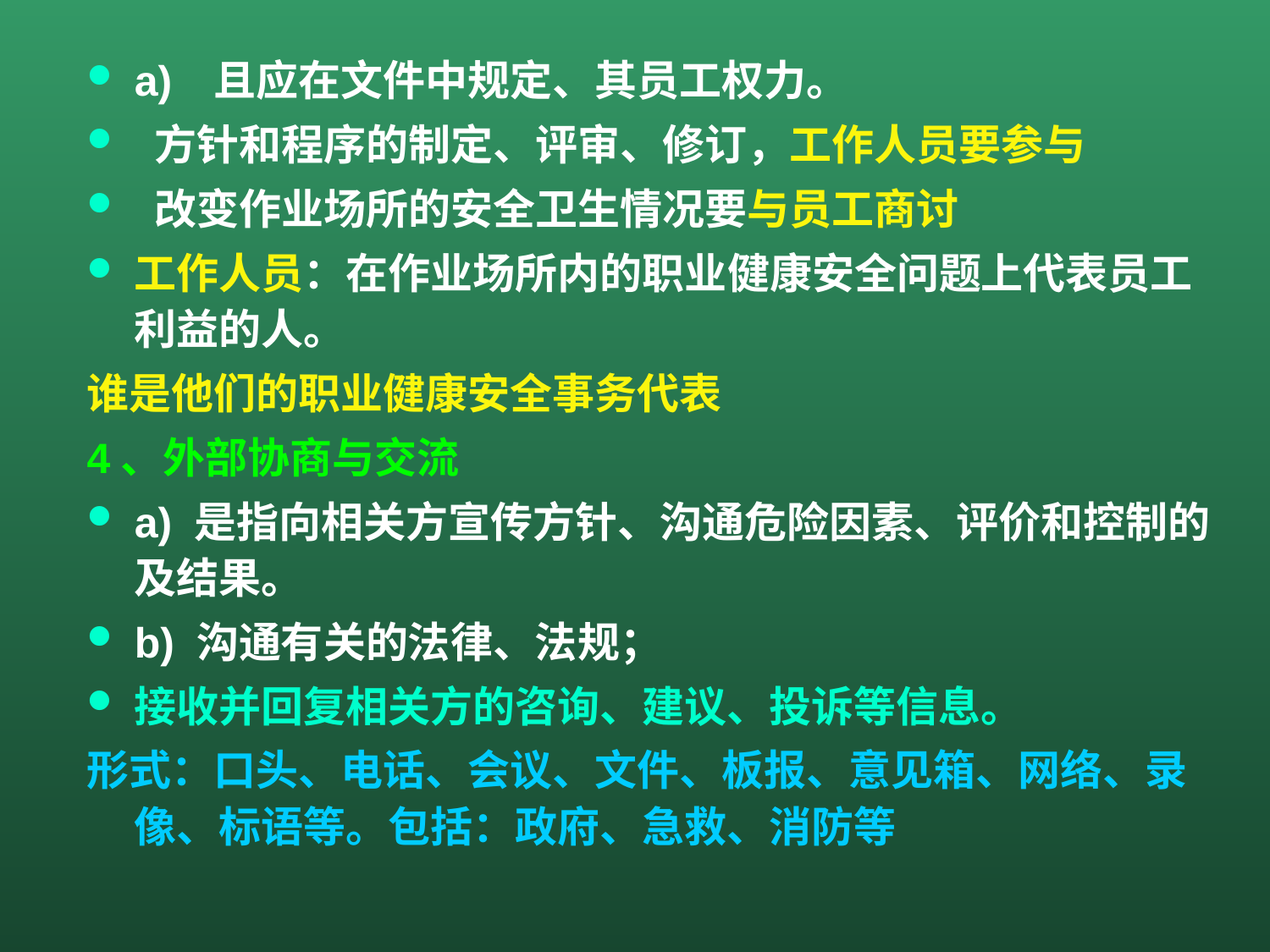

a)   且应在文件中规定、其员工权力。
 方针和程序的制定、评审、修订，工作人员要参与
 改变作业场所的安全卫生情况要与员工商讨
工作人员：在作业场所内的职业健康安全问题上代表员工利益的人。
谁是他们的职业健康安全事务代表
4、外部协商与交流
a) 是指向相关方宣传方针、沟通危险因素、评价和控制的及结果。
b) 沟通有关的法律、法规；
接收并回复相关方的咨询、建议、投诉等信息。
形式：口头、电话、会议、文件、板报、意见箱、网络、录像、标语等。包括：政府、急救、消防等